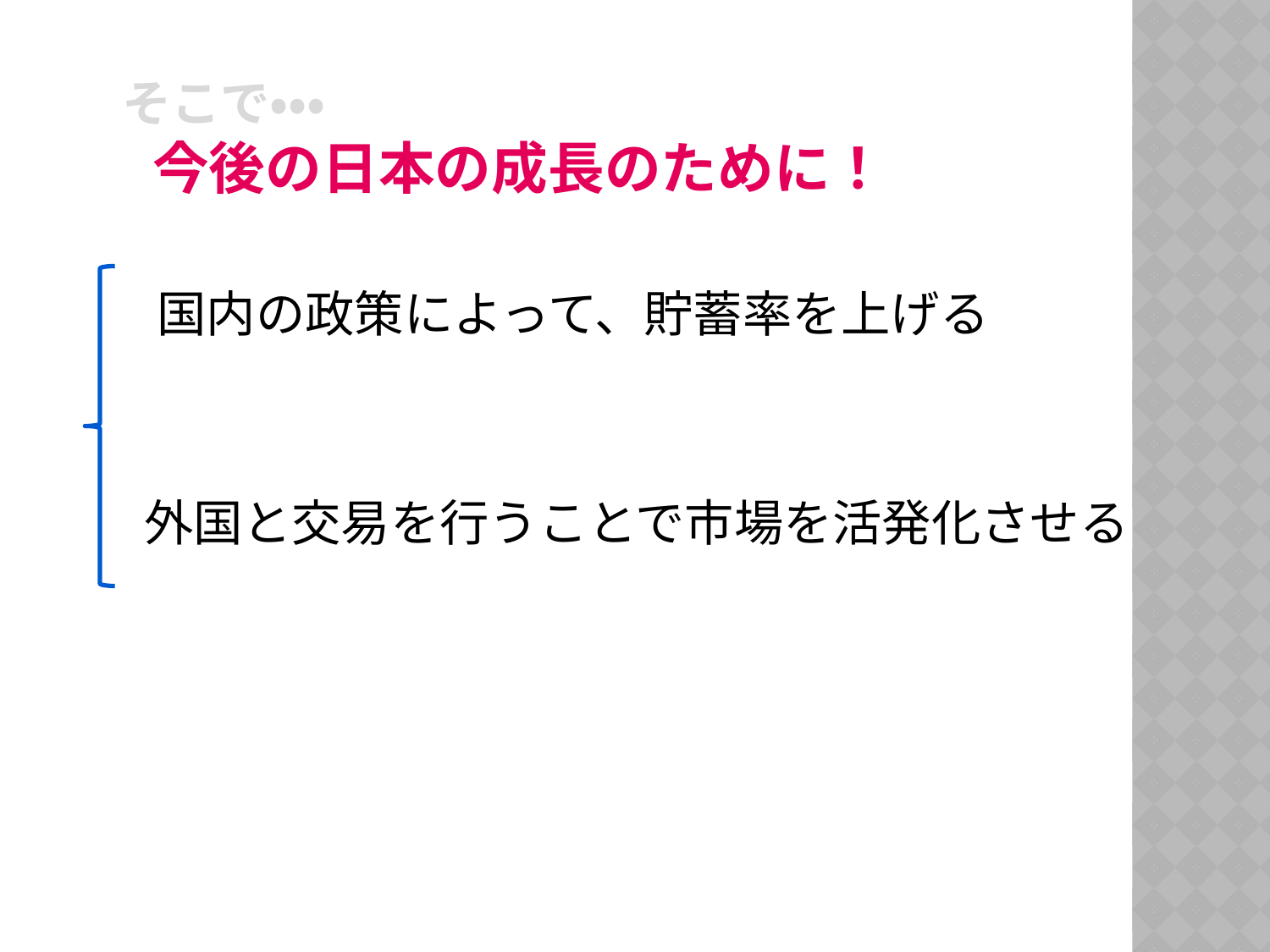

そこで・・・
今後の日本の成長のために！

国内の政策によって、貯蓄率を上げる
外国と交易を行うことで市場を活発化させる